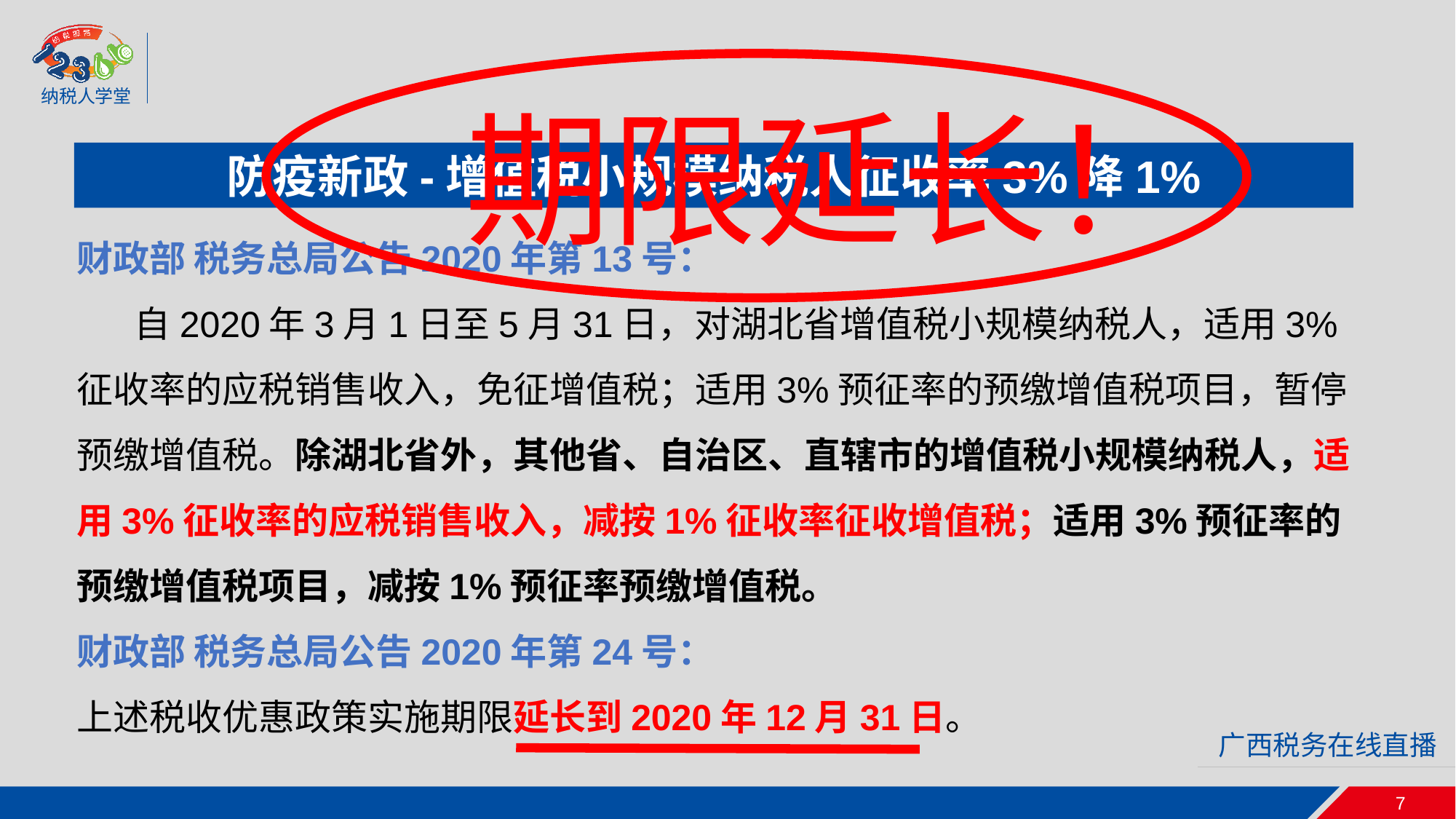

期限延长！
防疫新政-增值税小规模纳税人征收率3%降1%
财政部 税务总局公告2020年第13号：
      自2020年3月1日至5月31日，对湖北省增值税小规模纳税人，适用3%征收率的应税销售收入，免征增值税；适用3%预征率的预缴增值税项目，暂停预缴增值税。除湖北省外，其他省、自治区、直辖市的增值税小规模纳税人，适用3%征收率的应税销售收入，减按1%征收率征收增值税；适用3%预征率的预缴增值税项目，减按1%预征率预缴增值税。
财政部 税务总局公告2020年第24号：
上述税收优惠政策实施期限延长到2020年12月31日。